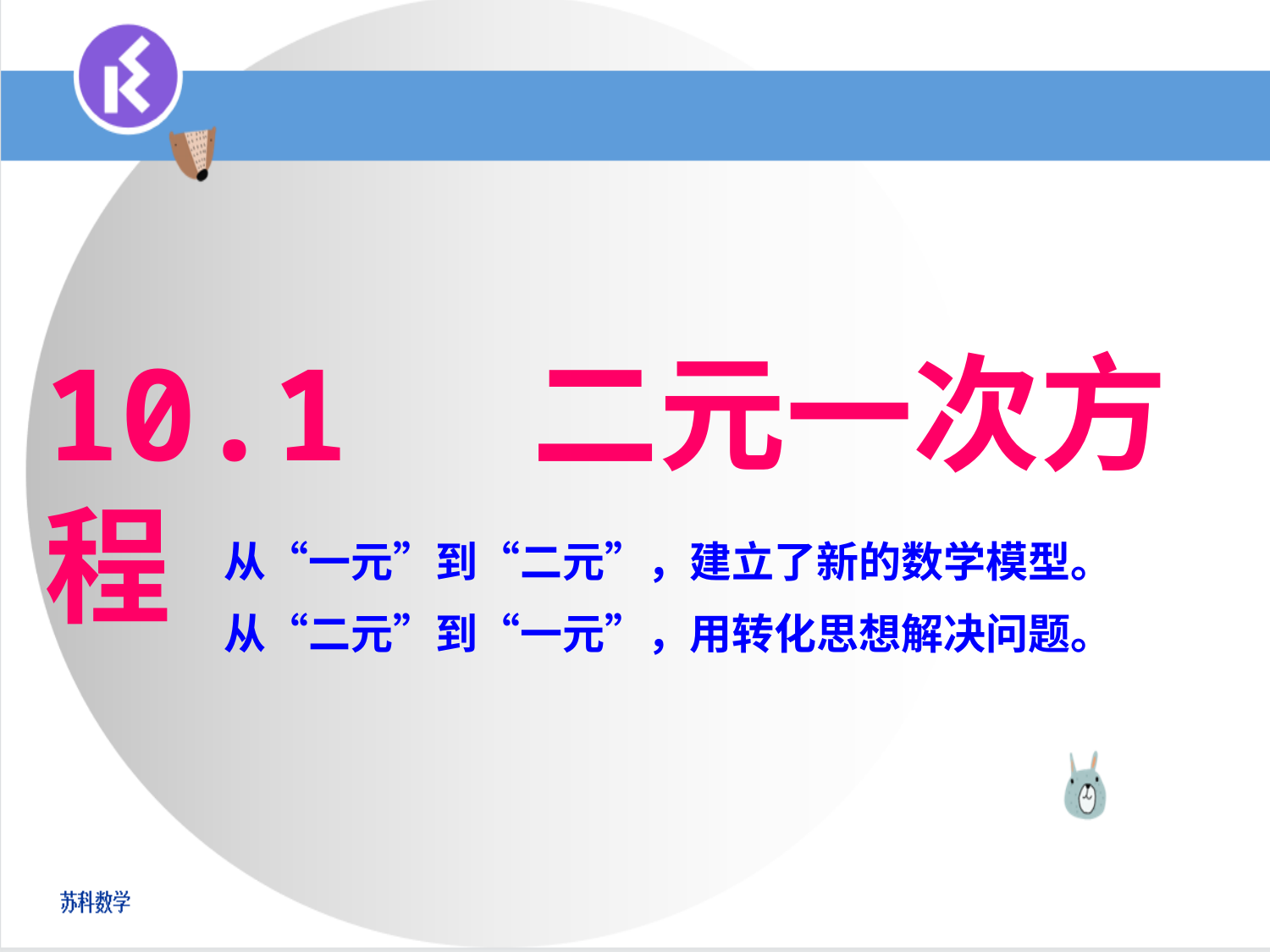

10.1  二元一次方程
从“一元”到“二元”，建立了新的数学模型。
从“二元”到“一元”，用转化思想解决问题。